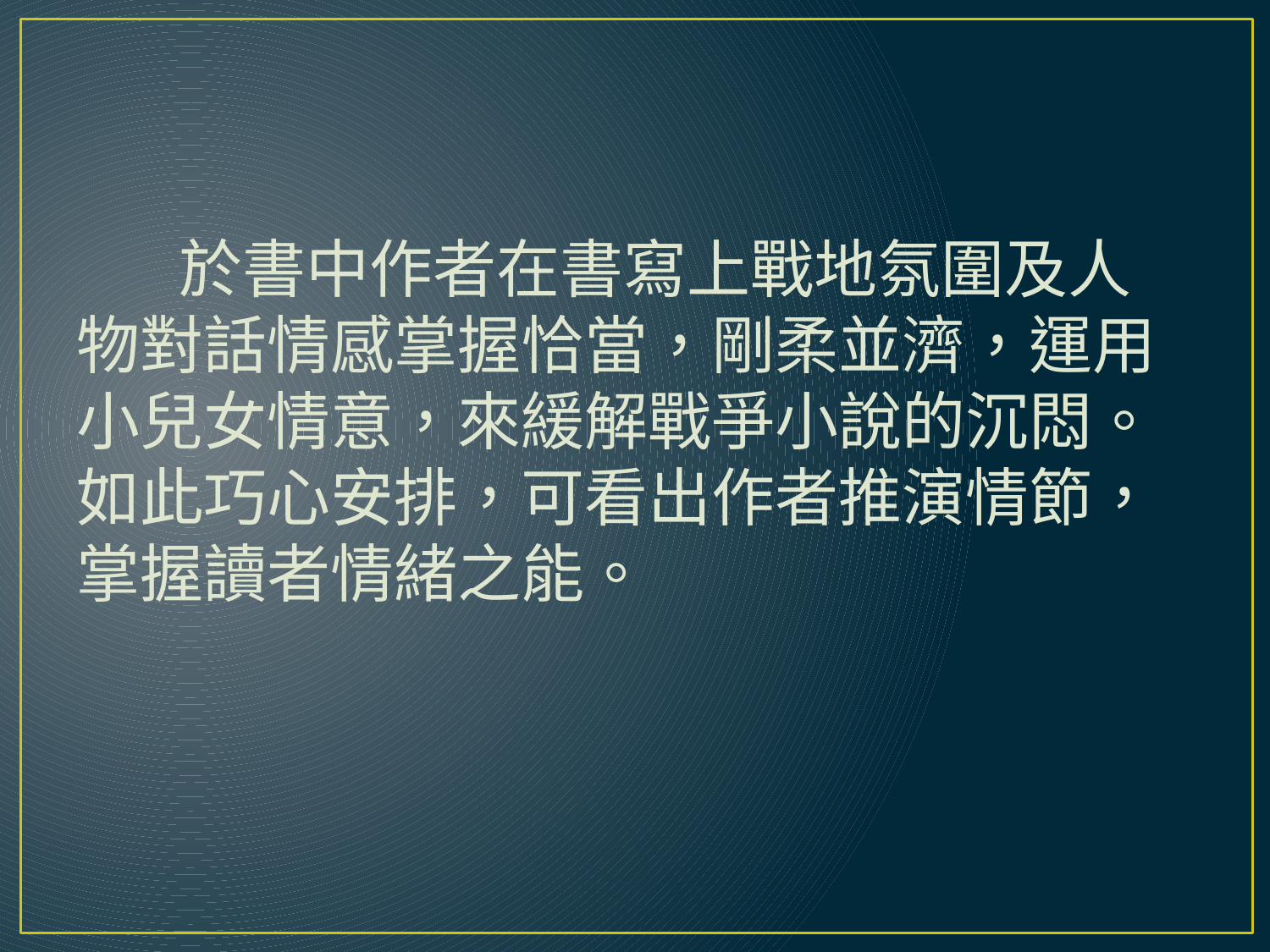

#
       於書中作者在書寫上戰地氛圍及人物對話情感掌握恰當，剛柔並濟，運用小兒女情意，來緩解戰爭小說的沉悶。如此巧心安排，可看出作者推演情節，掌握讀者情緒之能。